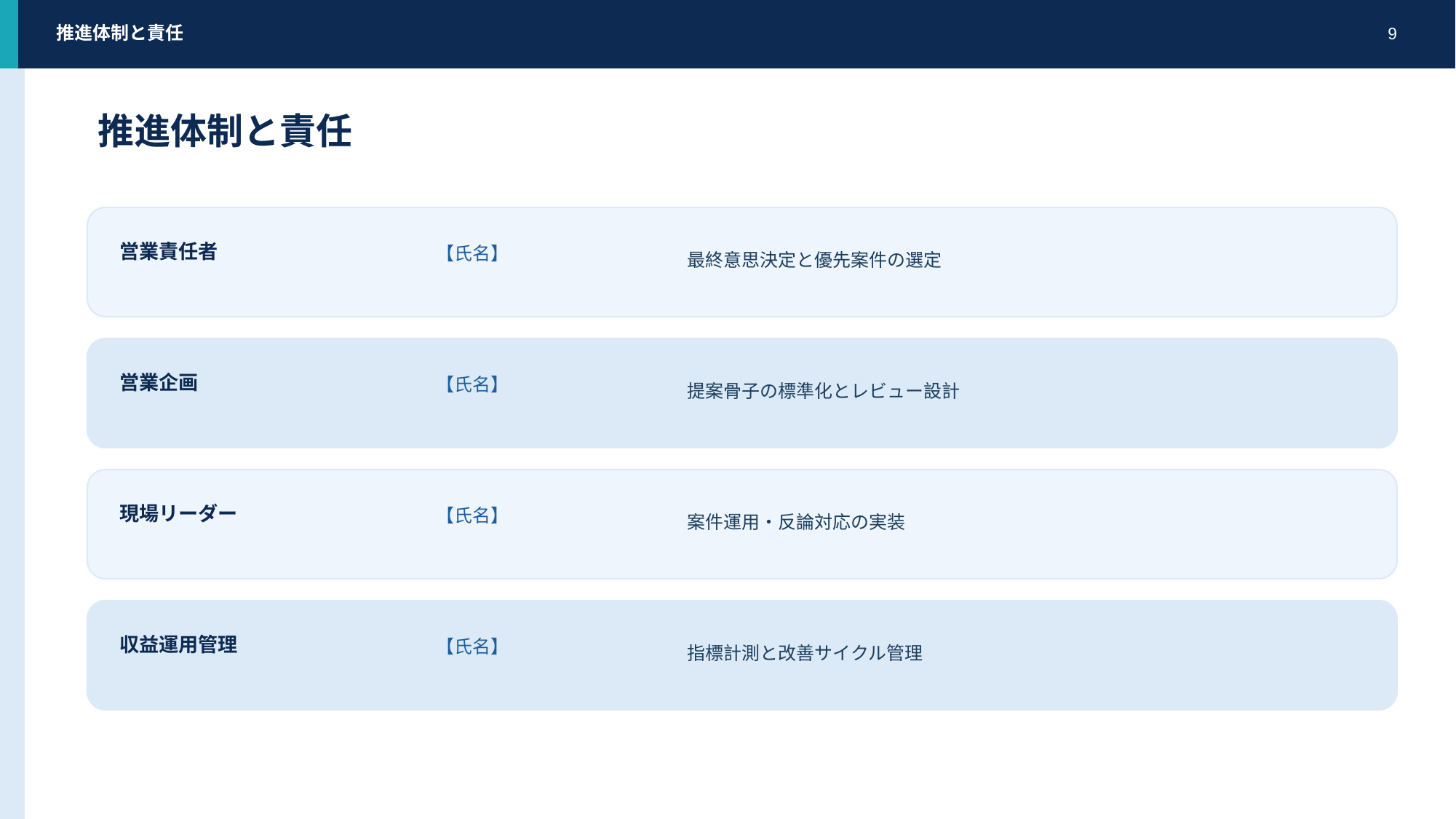

推進体制と責任
9

推進体制と責任

最終意思決定と優先案件の選定
営業責任者
【氏名】

提案骨子の標準化とレビュー設計
営業企画
【氏名】

案件運用・反論対応の実装
現場リーダー
【氏名】

指標計測と改善サイクル管理
収益運用管理
【氏名】